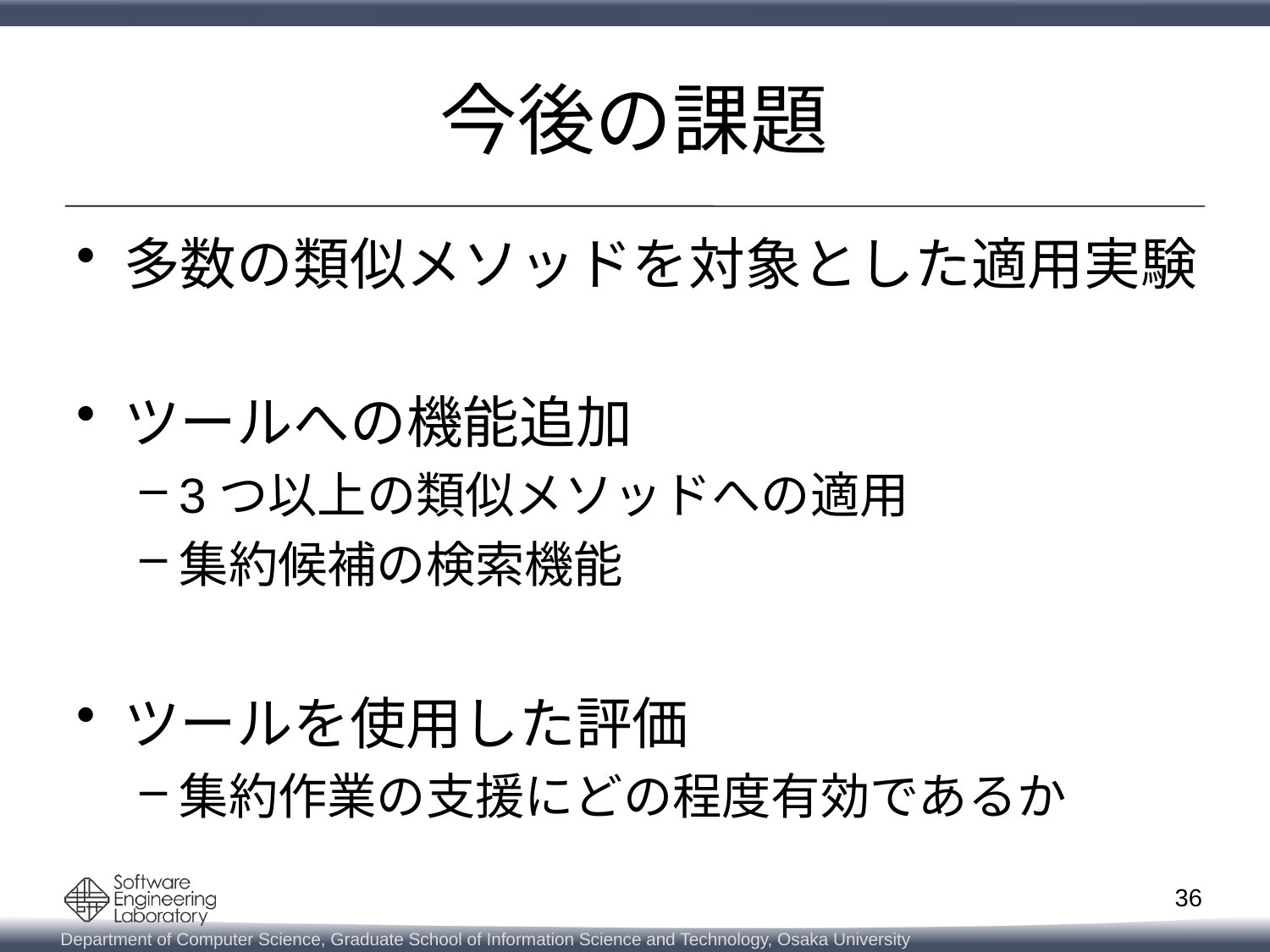

# 今後の課題
多数の類似メソッドを対象とした適用実験

ツールへの機能追加
3つ以上の類似メソッドへの適用
集約候補の検索機能

ツールを使用した評価
集約作業の支援にどの程度有効であるか
36